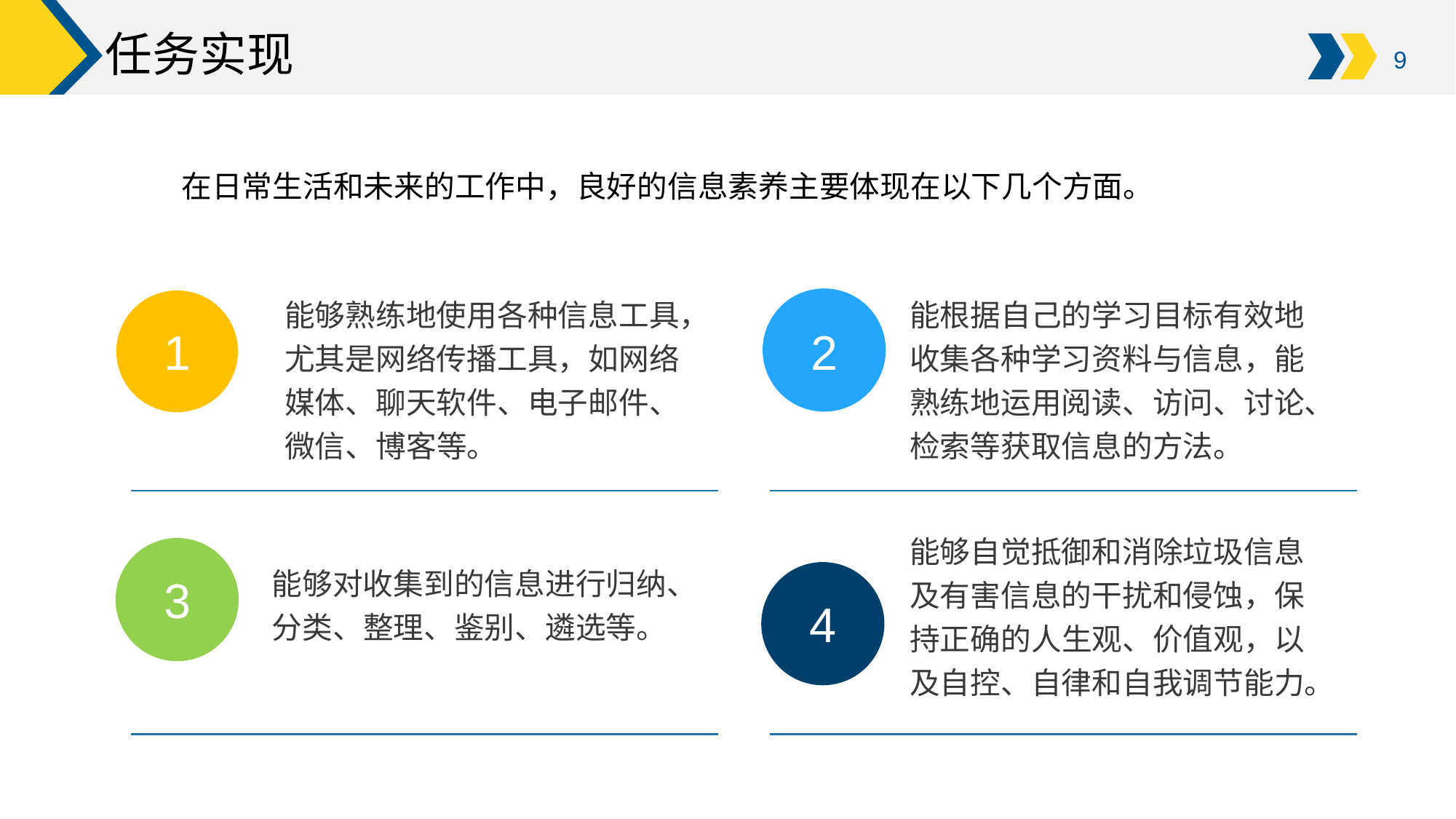

# 任务实现
在日常生活和未来的工作中，良好的信息素养主要体现在以下几个方面。
能够熟练地使用各种信息工具，尤其是网络传播工具，如网络媒体、聊天软件、电子邮件、微信、博客等。

能根据自己的学习目标有效地收集各种学习资料与信息，能熟练地运用阅读、访问、讨论、检索等获取信息的方法。

1
2
能够自觉抵御和消除垃圾信息及有害信息的干扰和侵蚀，保持正确的人生观、价值观，以及自控、自律和自我调节能力。

3
能够对收集到的信息进行归纳、分类、整理、鉴别、遴选等。

4